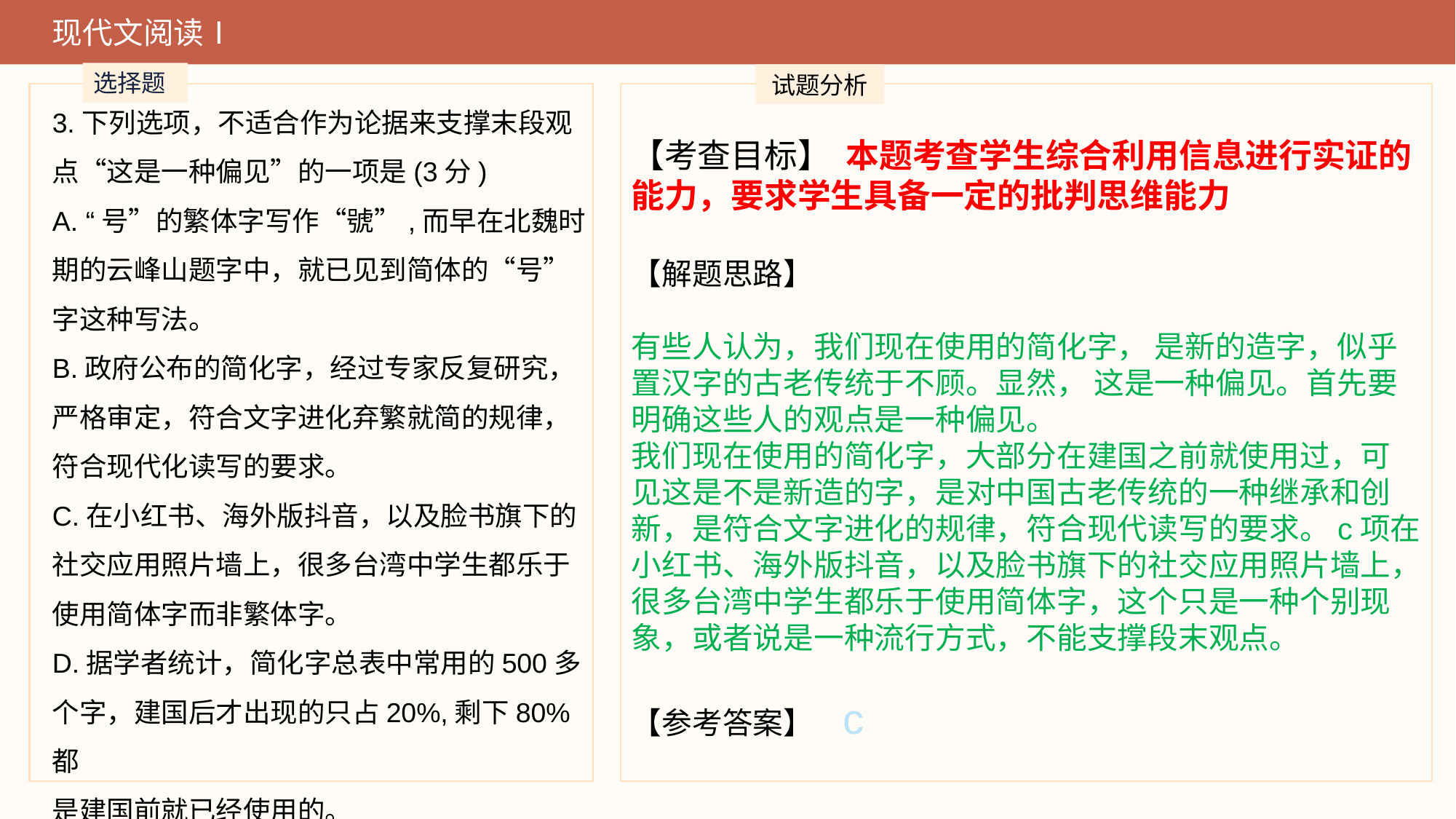

现代文阅读Ⅰ
选择题
试题分析

3.下列选项，不适合作为论据来支撑末段观点“这是一种偏见”的一项是(3分)
A. “号”的繁体字写作“號”,而早在北魏时期的云峰山题字中，就已见到简体的“号”
字这种写法。
B.政府公布的简化字，经过专家反复研究，严格审定，符合文字进化弃繁就简的规律，符合现代化读写的要求。
C.在小红书、海外版抖音，以及脸书旗下的社交应用照片墙上，很多台湾中学生都乐于使用简体字而非繁体字。
D.据学者统计，简化字总表中常用的500多个字，建国后才出现的只占20%,剩下80%都
是建国前就已经使用的。

【考查目标】  本题考查学生综合利用信息进行实证的能力，要求学生具备一定的批判思维能力

【解题思路】

有些人认为，我们现在使用的简化字， 是新的造字，似乎置汉字的古老传统于不顾。显然， 这是一种偏见。首先要明确这些人的观点是一种偏见。
我们现在使用的简化字，大部分在建国之前就使用过，可见这是不是新造的字，是对中国古老传统的一种继承和创新，是符合文字进化的规律，符合现代读写的要求。c项在小红书、海外版抖音，以及脸书旗下的社交应用照片墙上，很多台湾中学生都乐于使用简体字，这个只是一种个别现象，或者说是一种流行方式，不能支撑段末观点。

【参考答案】  c